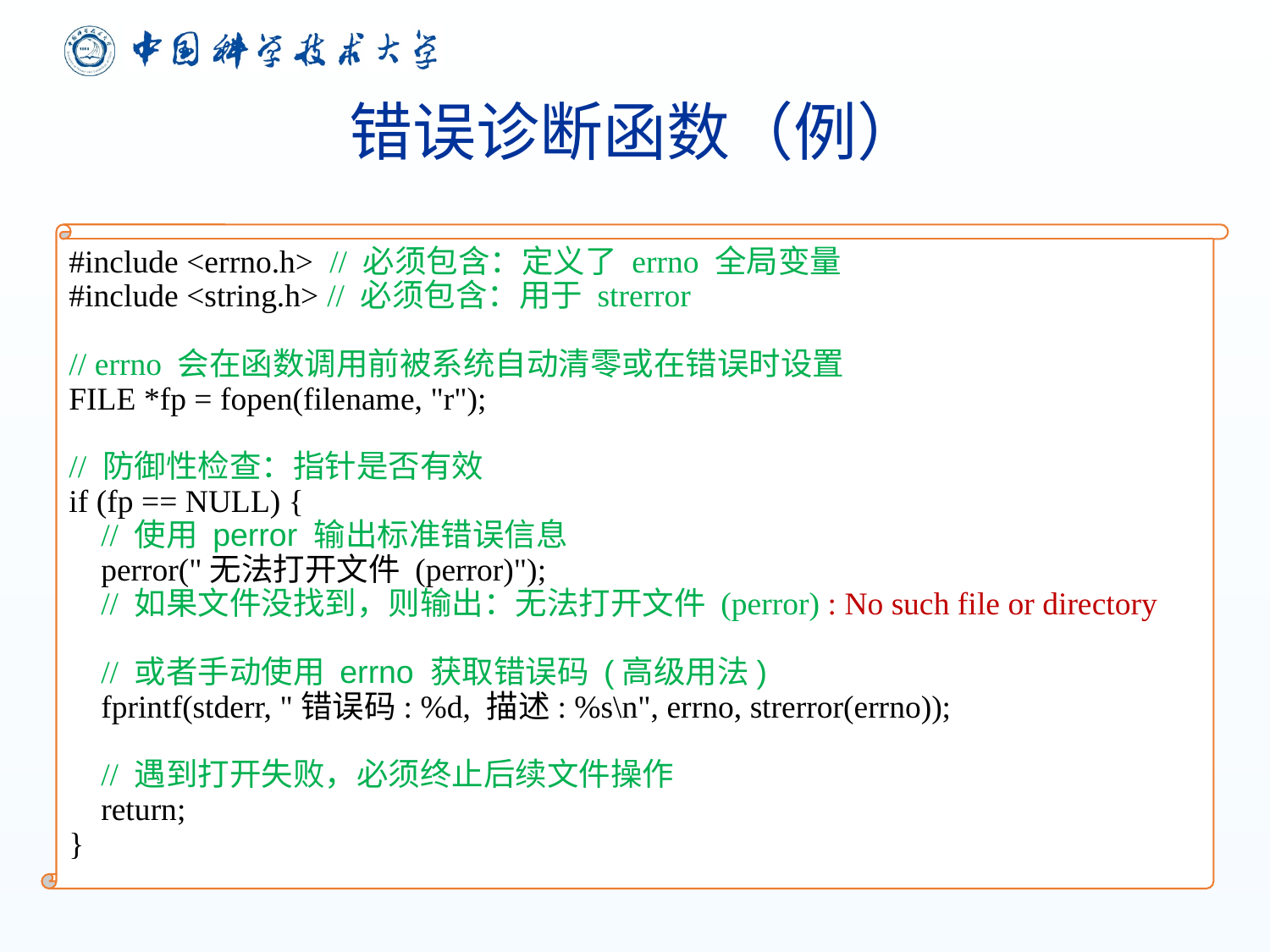

# 错误诊断函数（例）
#include <errno.h>  // 必须包含：定义了 errno 全局变量
#include <string.h> // 必须包含：用于 strerror

// errno 会在函数调用前被系统自动清零或在错误时设置
FILE *fp = fopen(filename, "r");

// 防御性检查：指针是否有效
if (fp == NULL) {
    // 使用 perror 输出标准错误信息
    perror("无法打开文件 (perror)");
    // 如果文件没找到，则输出：无法打开文件 (perror) : No such file or directory

    // 或者手动使用 errno 获取错误码 (高级用法)
    fprintf(stderr, "错误码: %d, 描述: %s\n", errno, strerror(errno));

    // 遇到打开失败，必须终止后续文件操作
    return;
}